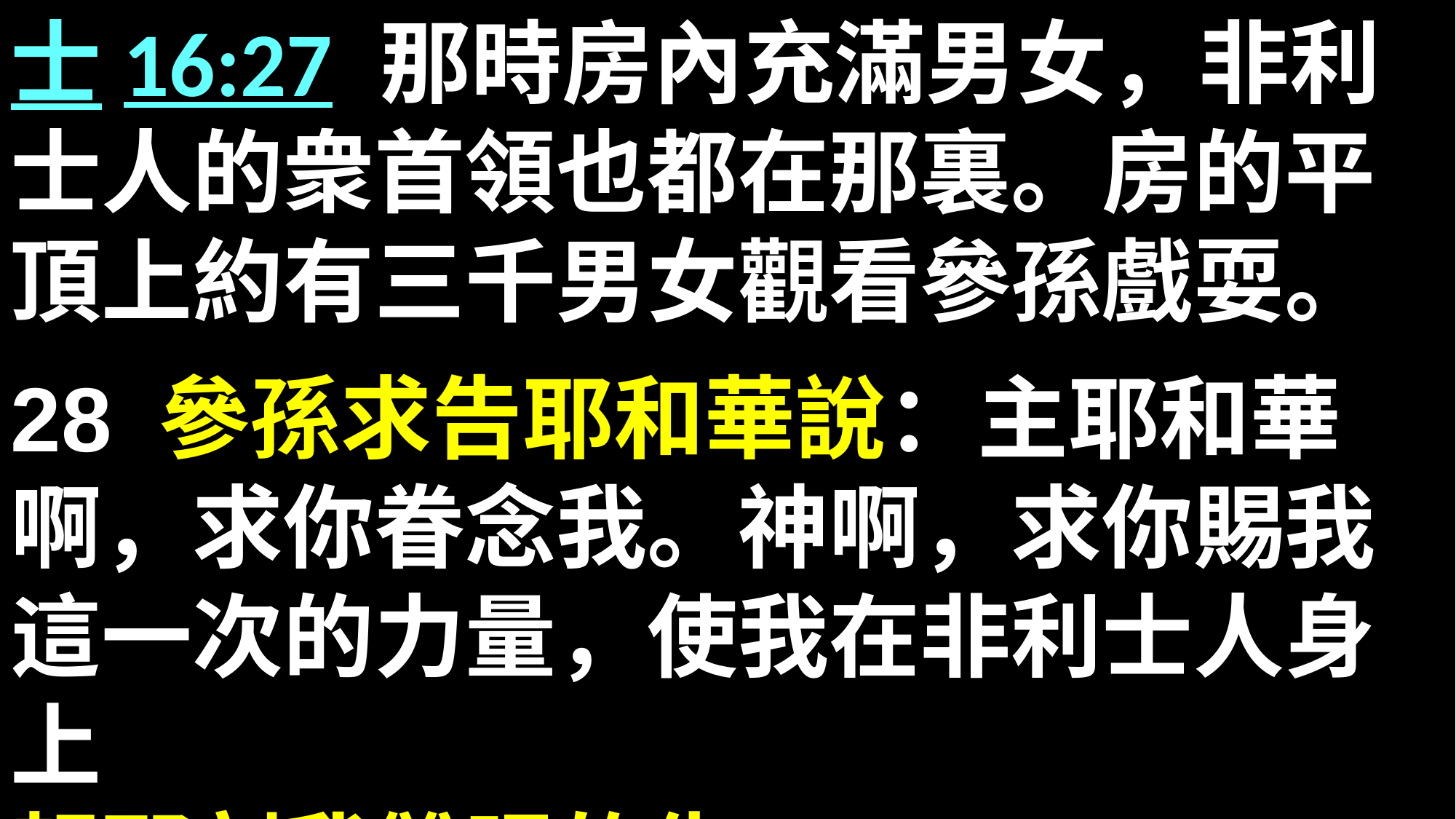

士16:27 那時房內充滿男女，非利士人的衆首領也都在那裏。房的平頂上約有三千男女觀看參孫戲耍。
28 參孫求告耶和華說：主耶和華啊，求你眷念我。神啊，求你賜我這一次的力量，使我在非利士人身上
報那剜我雙眼的仇。